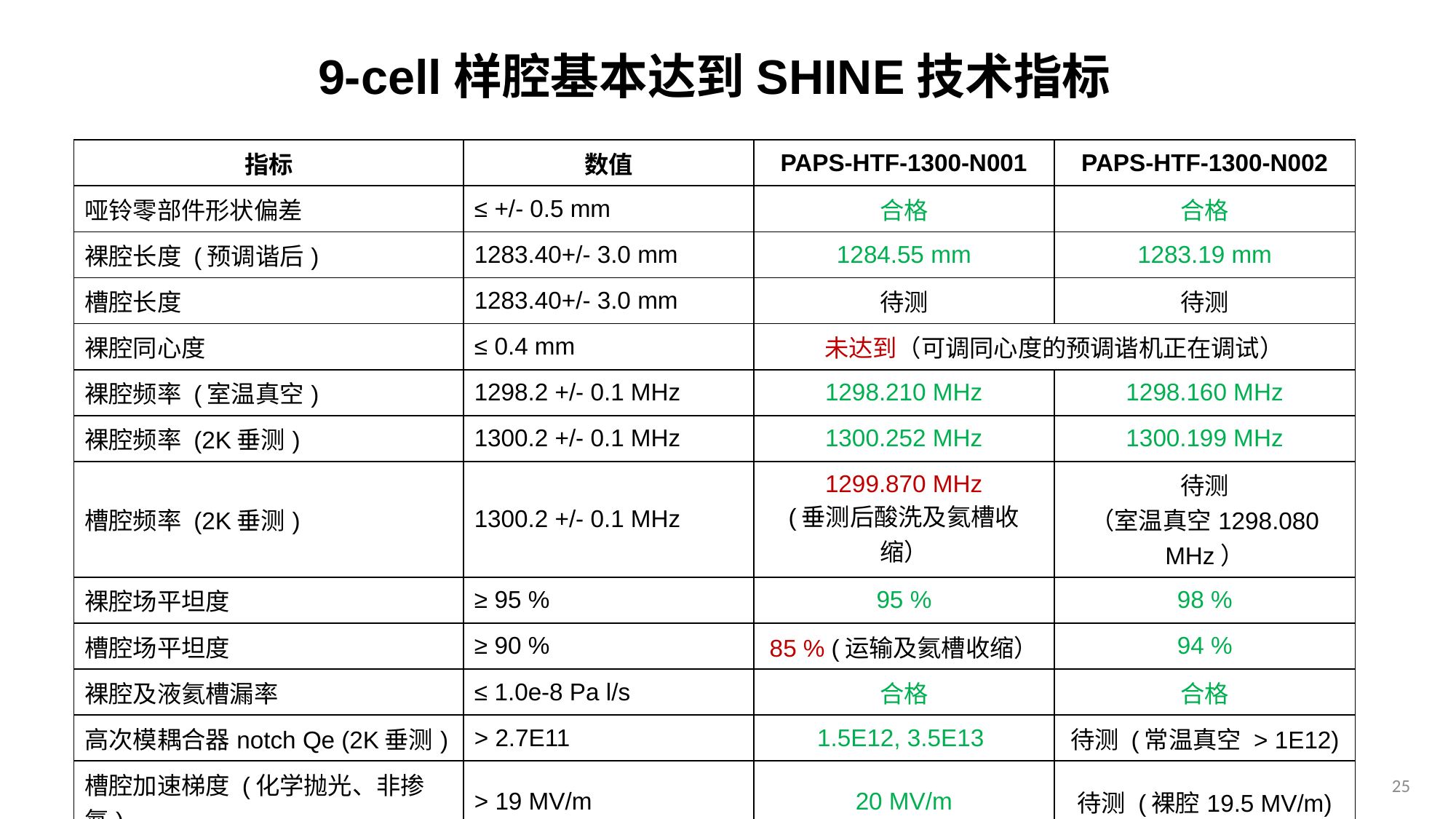

# 9-cell样腔基本达到SHINE技术指标
| 指标 | 数值 | PAPS-HTF-1300-N001 | PAPS-HTF-1300-N002 |
| --- | --- | --- | --- |
| 哑铃零部件形状偏差 | ≤ +/- 0.5 mm | 合格 | 合格 |
| 裸腔长度 (预调谐后) | 1283.40+/- 3.0 mm | 1284.55 mm | 1283.19 mm |
| 槽腔长度 | 1283.40+/- 3.0 mm | 待测 | 待测 |
| 裸腔同心度 | ≤ 0.4 mm | 未达到（可调同心度的预调谐机正在调试） |  |
| 裸腔频率 (室温真空) | 1298.2 +/- 0.1 MHz | 1298.210 MHz | 1298.160 MHz |
| 裸腔频率 (2K垂测) | 1300.2 +/- 0.1 MHz | 1300.252 MHz | 1300.199 MHz |
| 槽腔频率 (2K垂测) | 1300.2 +/- 0.1 MHz | 1299.870 MHz (垂测后酸洗及氦槽收缩） | 待测 （室温真空1298.080 MHz） |
| 裸腔场平坦度 | ≥ 95 % | 95 % | 98 % |
| 槽腔场平坦度 | ≥ 90 % | 85 % (运输及氦槽收缩） | 94 % |
| 裸腔及液氦槽漏率 | ≤ 1.0e-8 Pa l/s | 合格 | 合格 |
| 高次模耦合器notch Qe (2K垂测) | > 2.7E11 | 1.5E12, 3.5E13 | 待测 (常温真空 > 1E12) |
| 槽腔加速梯度 (化学抛光、非掺氮) | > 19 MV/m | 20 MV/m | 待测 (裸腔19.5 MV/m) |
| 槽腔 Q0 (化学抛光、非掺氮) | > 1.0×1010 @16 MV/m | 1.5E10 | 待测 (裸腔1.1E10) |
25